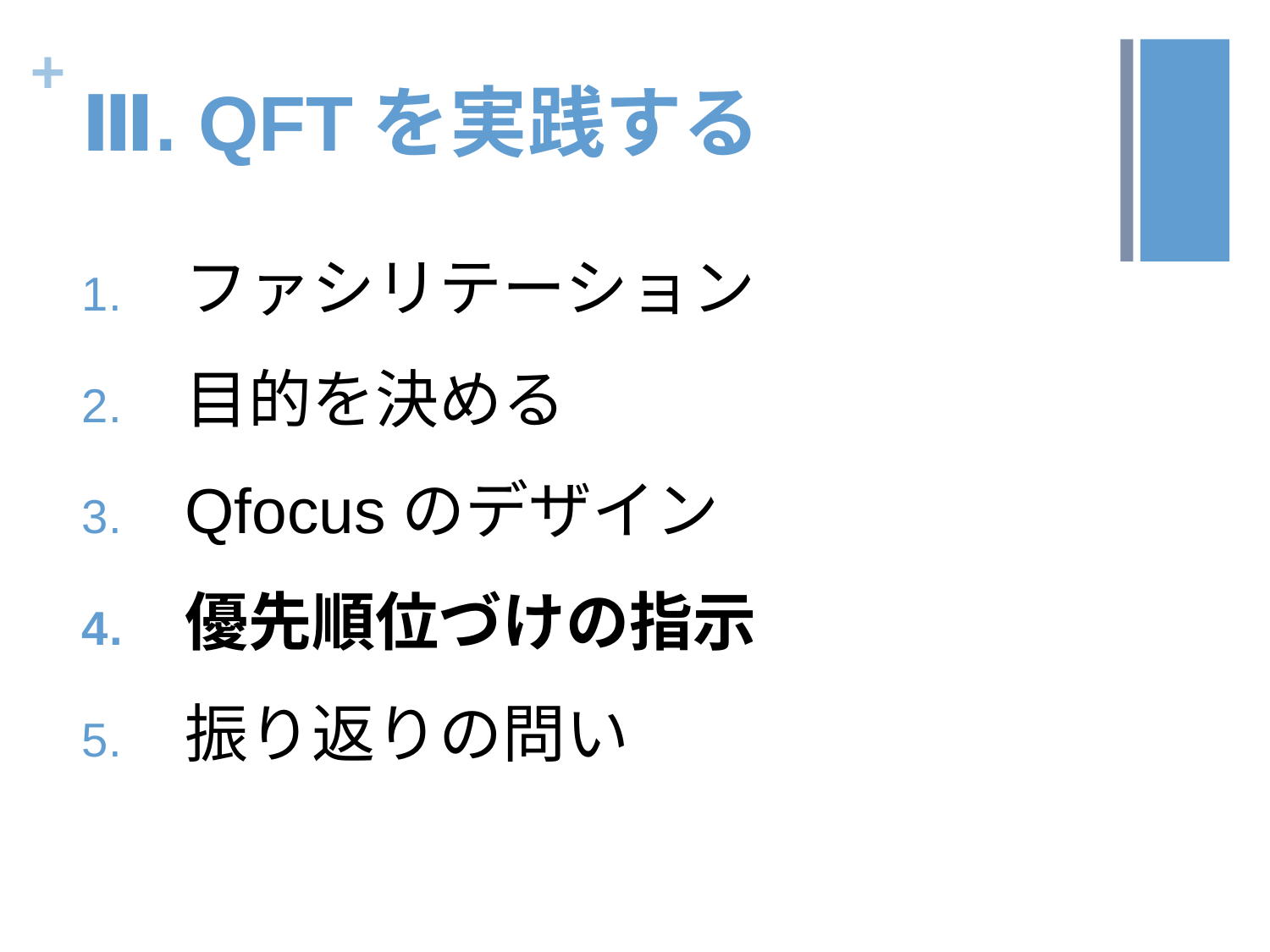

# Ⅲ. QFTを実践する
ファシリテーション
目的を決める
Qfocusのデザイン
優先順位づけの指示
振り返りの問い